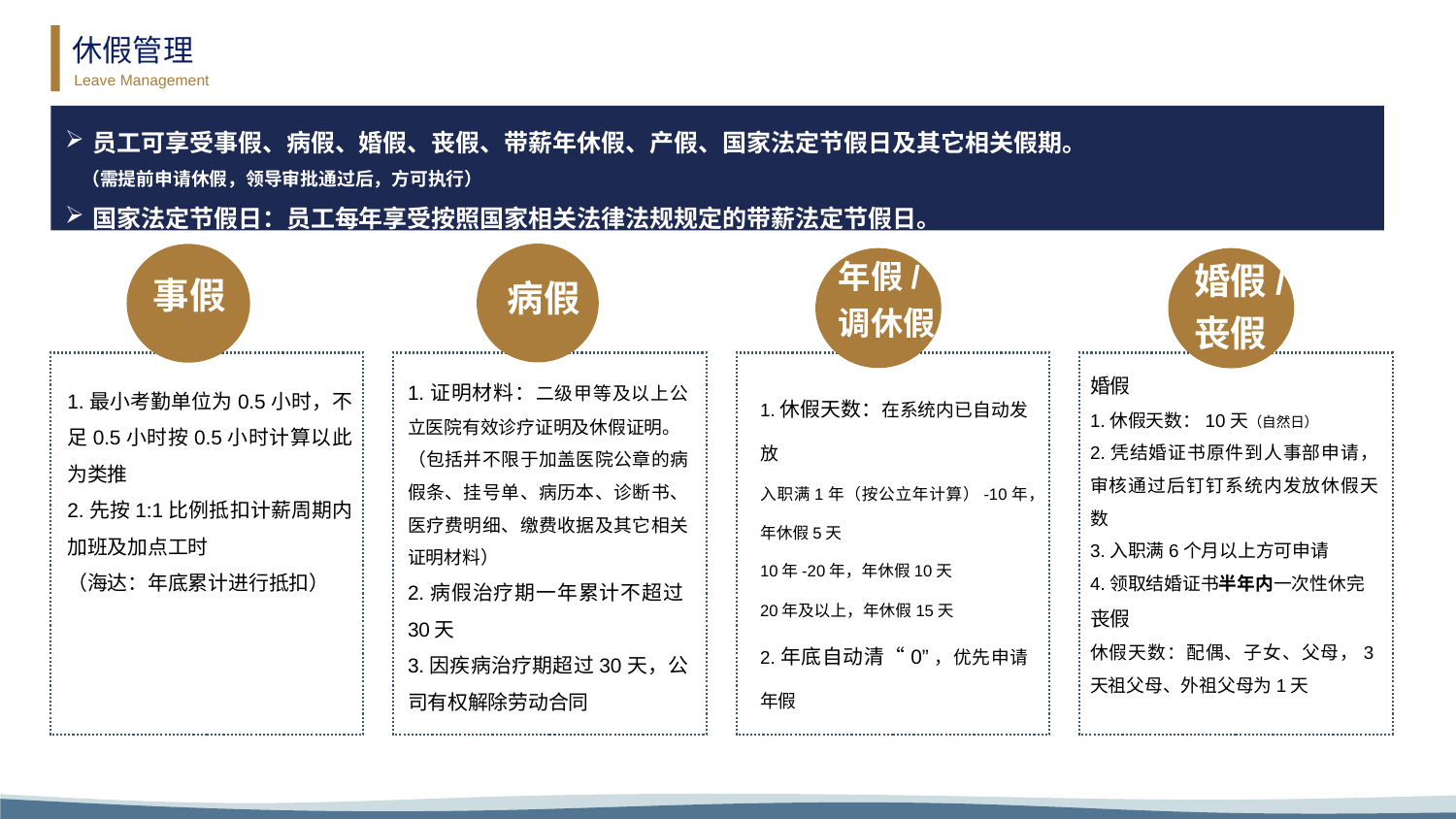

休假管理

Leave Management

员工可享受事假、病假、婚假、丧假、带薪年休假、产假、国家法定节假日及其它相关假期。
   （需提前申请休假，领导审批通过后，方可执行）
国家法定节假日：员工每年享受按照国家相关法律法规规定的带薪法定节假日。

年假/
调休假

婚假/
丧假
事假
病假

婚假
1.休假天数：10天（自然日）
2.凭结婚证书原件到人事部申请，审核通过后钉钉系统内发放休假天数
3.入职满6个月以上方可申请
4.领取结婚证书半年内一次性休完
丧假
休假天数：配偶、子女、父母，3天祖父母、外祖父母为1天
1.证明材料：二级甲等及以上公立医院有效诊疗证明及休假证明。
（包括并不限于加盖医院公章的病假条、挂号单、病历本、诊断书、医疗费明细、缴费收据及其它相关证明材料）
2.病假治疗期一年累计不超过30天
3.因疾病治疗期超过30天，公司有权解除劳动合同
1.休假天数：在系统内已自动发放
入职满1年（按公立年计算）-10年，年休假5天
10年-20年，年休假10天
20年及以上，年休假15天
2.年底自动清“0”，优先申请年假

1.最小考勤单位为0.5小时，不足0.5小时按0.5小时计算以此为类推
2.先按1:1比例抵扣计薪周期内加班及加点工时
（海达：年底累计进行抵扣）